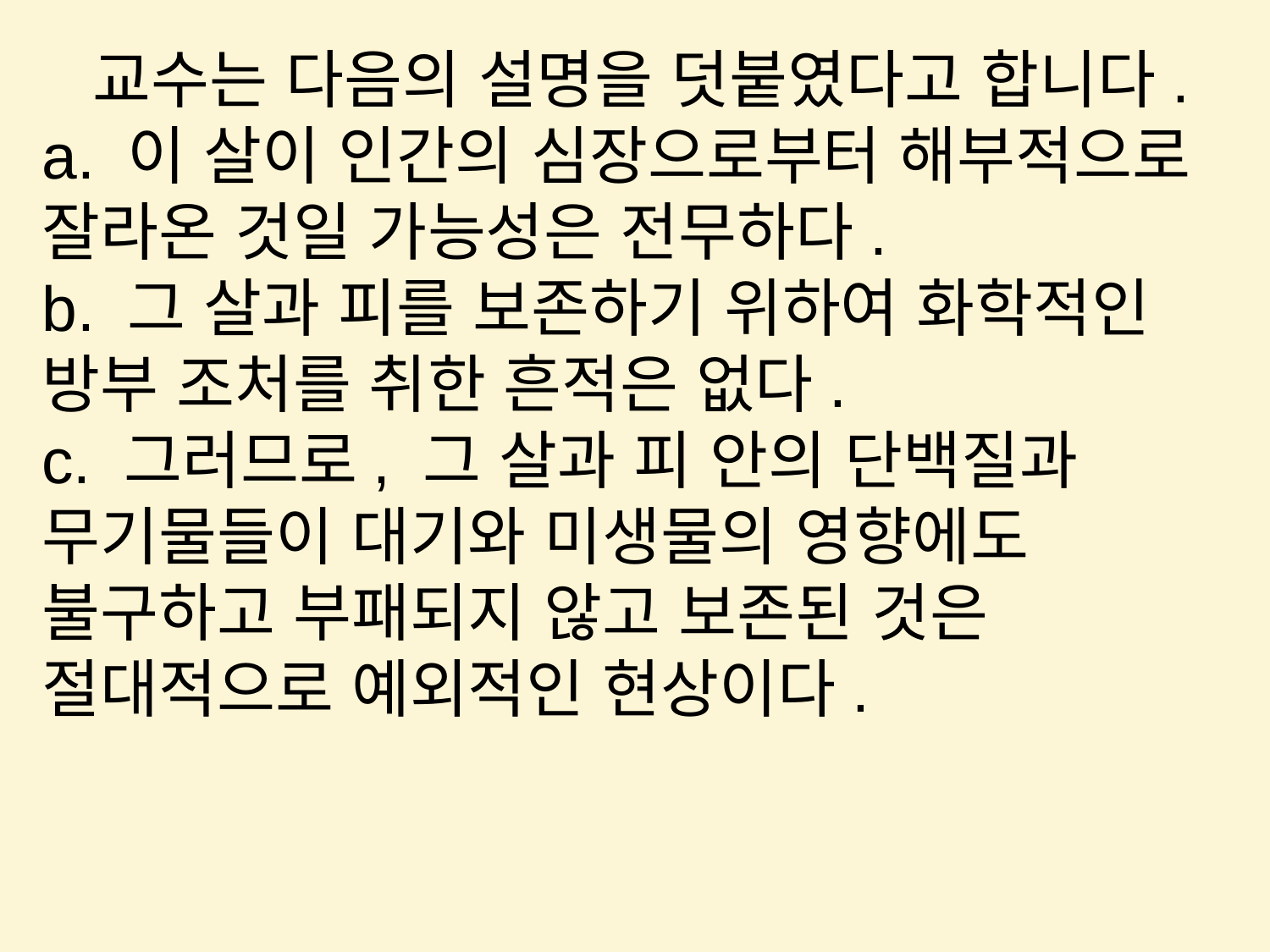

교수는 다음의 설명을 덧붙였다고 합니다.
a. 이 살이 인간의 심장으로부터 해부적으로 잘라온 것일 가능성은 전무하다.
b. 그 살과 피를 보존하기 위하여 화학적인 방부 조처를 취한 흔적은 없다.
c. 그러므로, 그 살과 피 안의 단백질과 무기물들이 대기와 미생물의 영향에도 불구하고 부패되지 않고 보존된 것은 절대적으로 예외적인 현상이다.